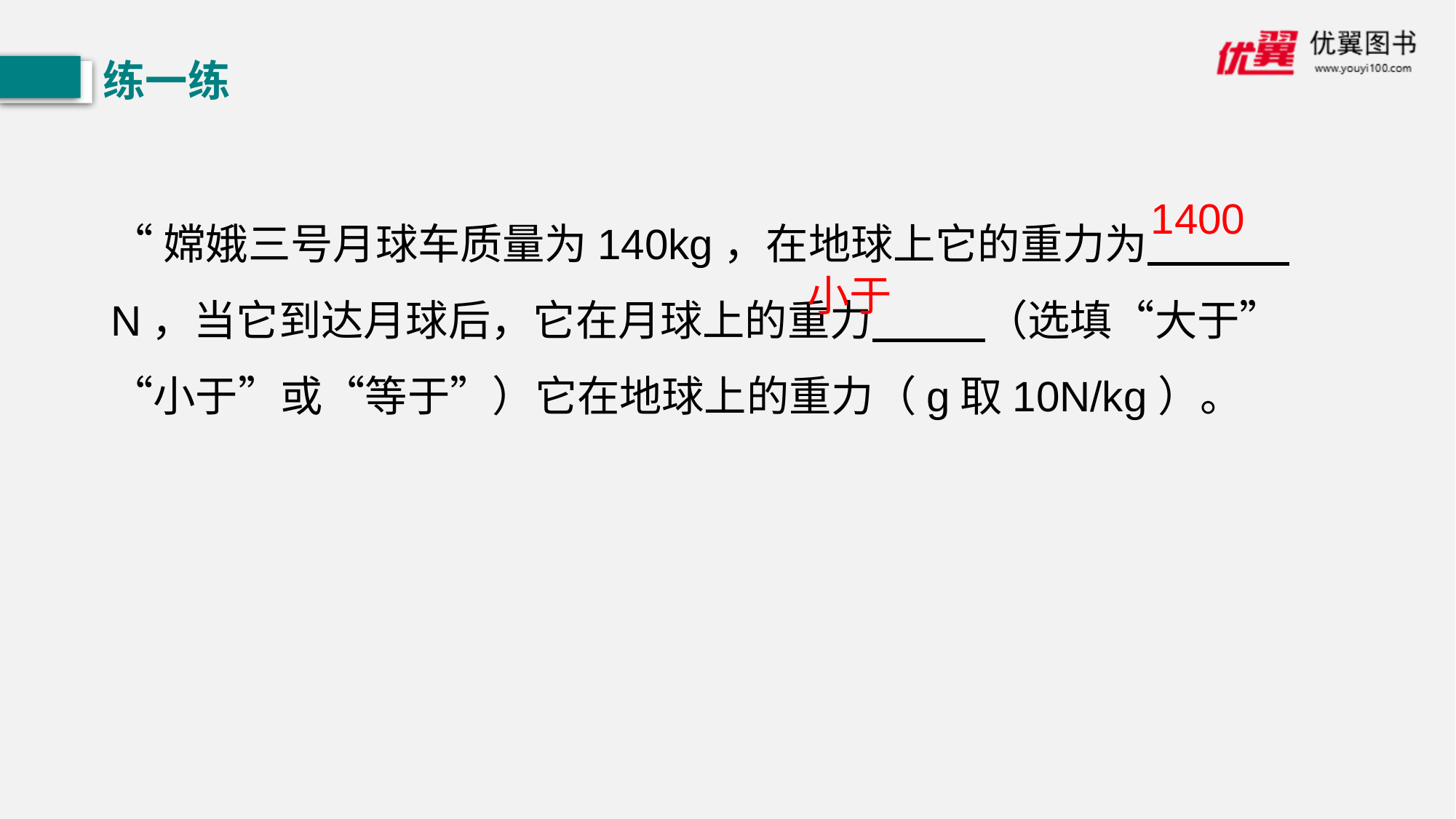

练一练

“嫦娥三号月球车质量为140kg，在地球上它的重力为　      　N，当它到达月球后，它在月球上的重力　   　（选填“大于”“小于”或“等于”）它在地球上的重力（g取10N/kg）。
1400
小于